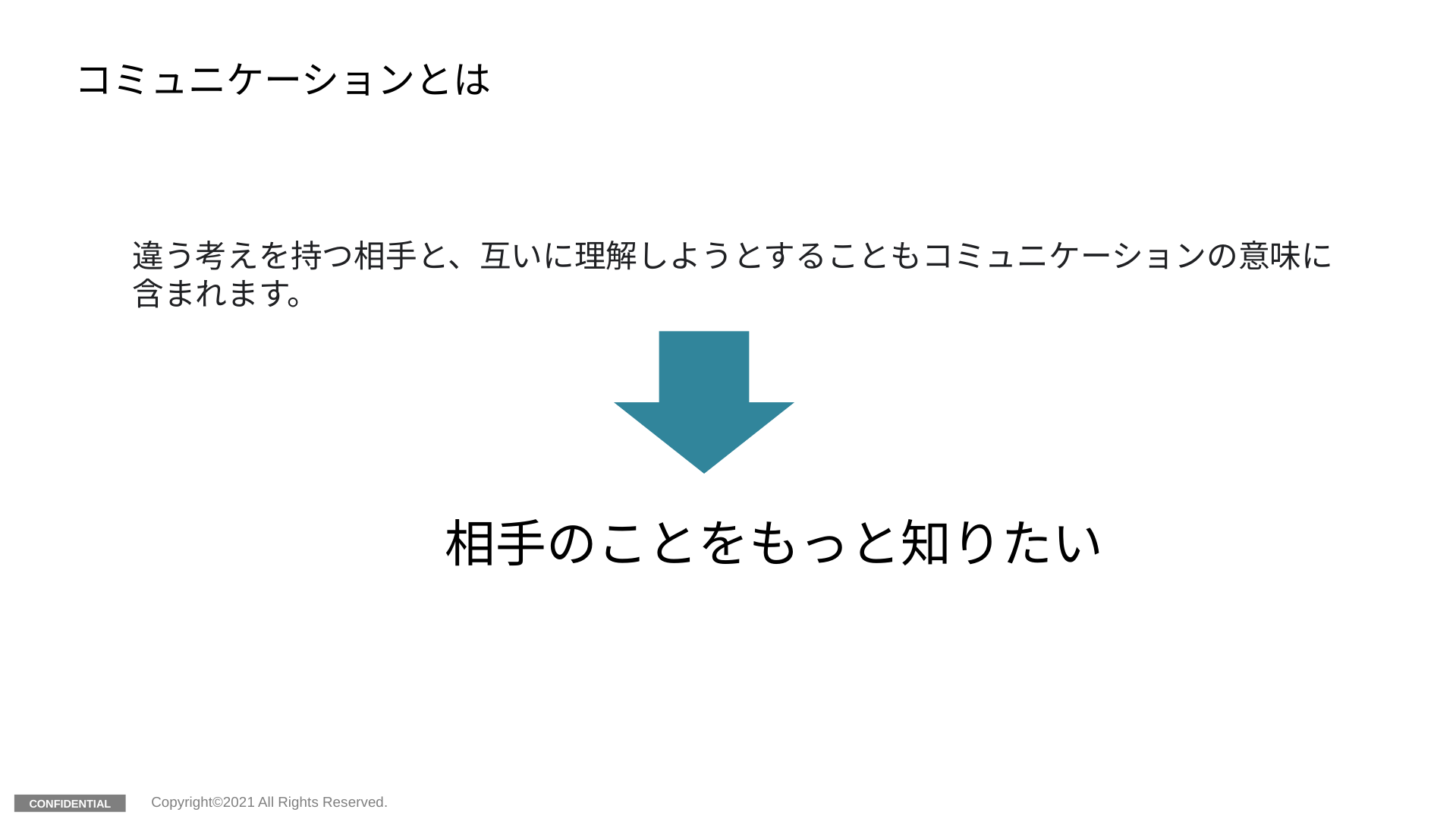

コミュニケーションとは
違う考えを持つ相手と、互いに理解しようとすることもコミュニケーションの意味に含まれます。

相手のことをもっと知りたい